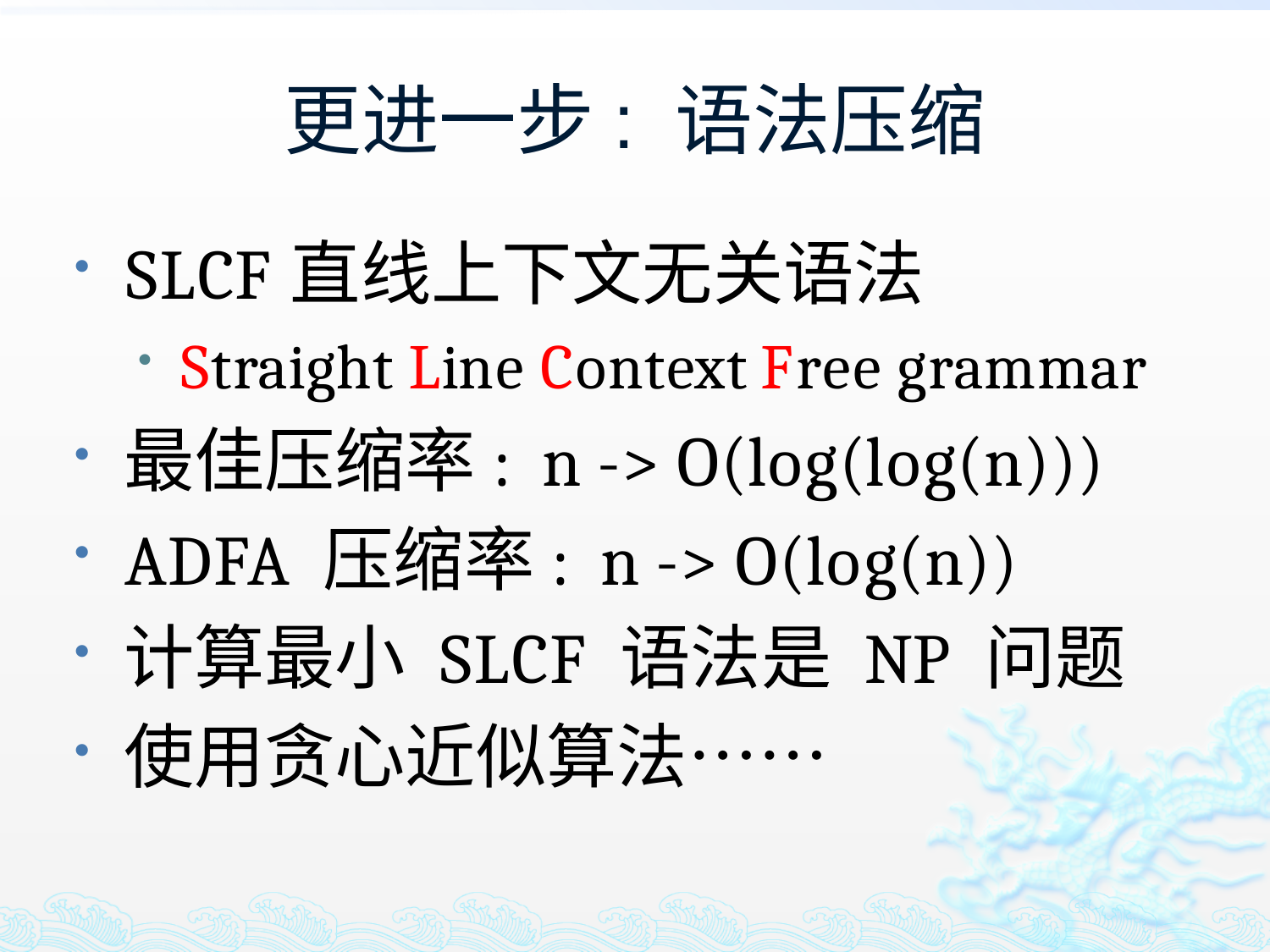

# 更进一步: 语法压缩
SLCF直线上下文无关语法
Straight Line Context Free grammar
最佳压缩率:  n -> O(log(log(n)))
ADFA 压缩率:  n -> O(log(n))
计算最小 SLCF 语法是 NP 问题
使用贪心近似算法……